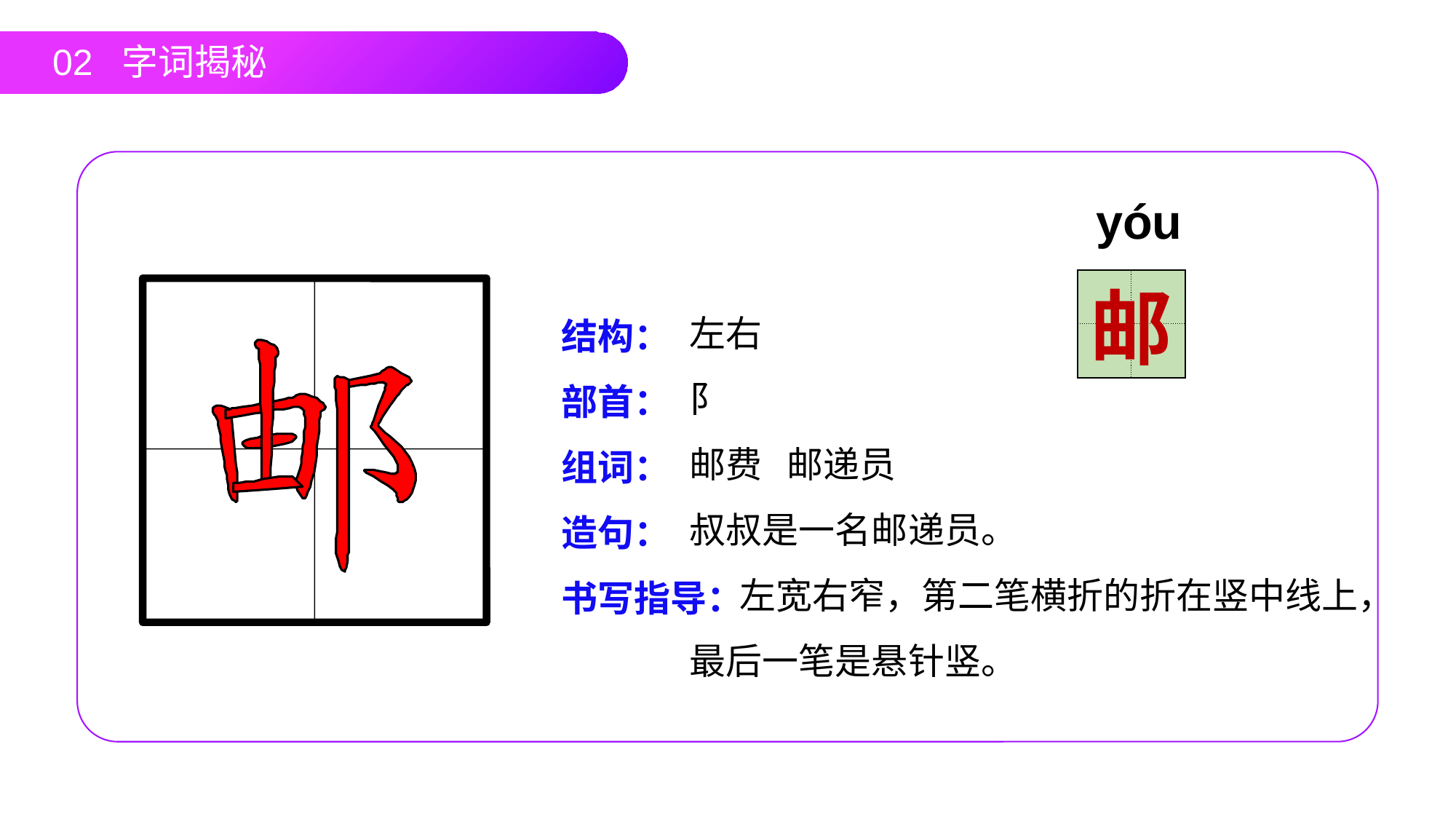

02  字词揭秘
yóu
|  |  |
| --- | --- |
|  |  |
邮

左右
阝
邮费   邮递员
叔叔是一名邮递员。
     左宽右窄，第二笔横折的折在竖中线上，最后一笔是悬针竖。
结构：
部首：
组词：
造句：
书写指导：